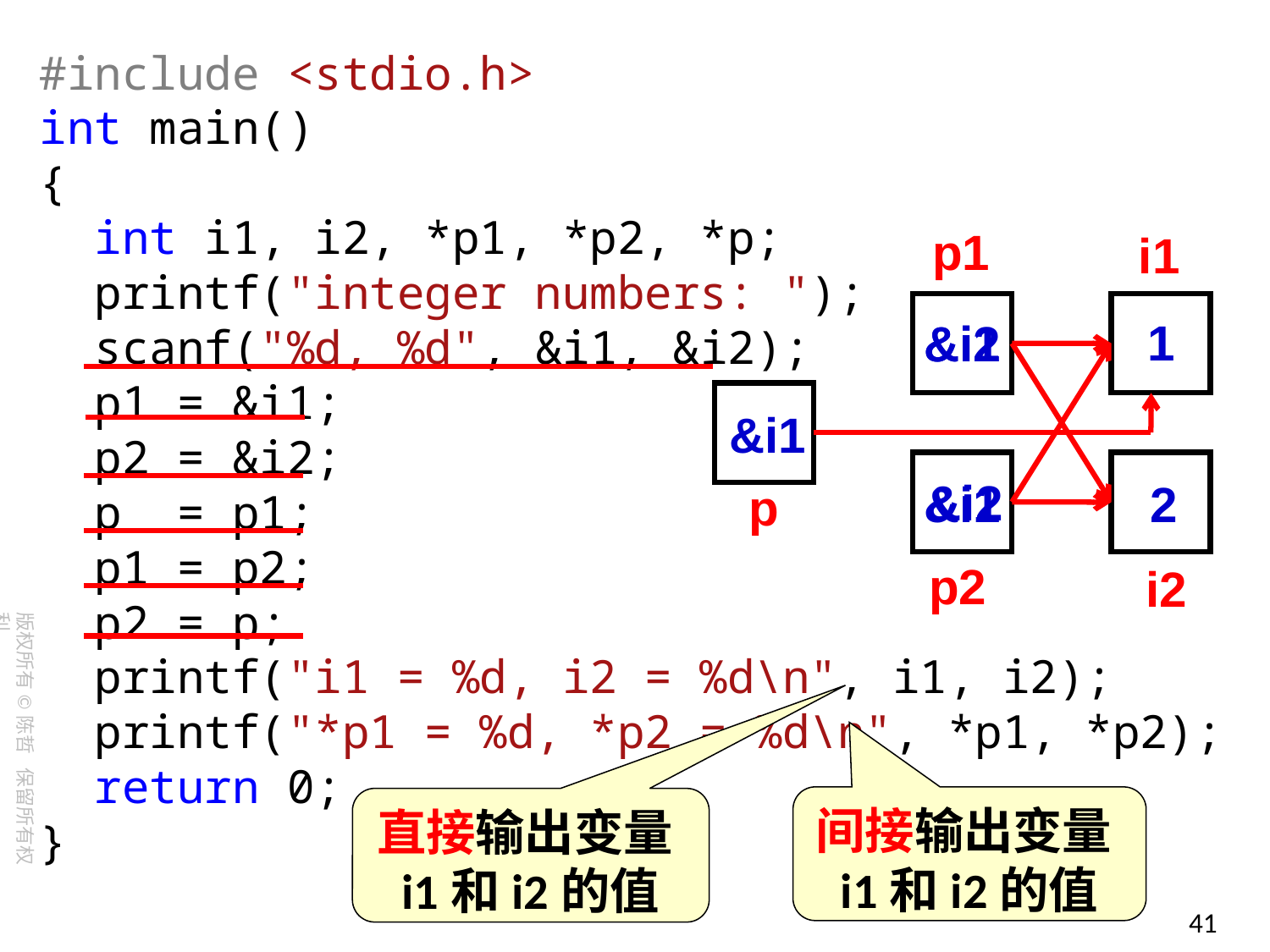

#include <stdio.h>
int main()
{
  int i1, i2, *p1, *p2, *p;
  printf("integer numbers: ");
  scanf("%d, %d", &i1, &i2);
  p1 = &i1;
  p2 = &i2;
  p  = p1;
  p1 = p2;
  p2 = p;
  printf("i1 = %d, i2 = %d\n", i1, i2);
  printf("*p1 = %d, *p2 = %d\n", *p1, *p2);
  return 0;
}
p1
i1

1
&i1
&i2

&i1

&i2
&i1
2
p
p2
i2
间接输出变量i1和i2的值
直接输出变量i1和i2的值
41